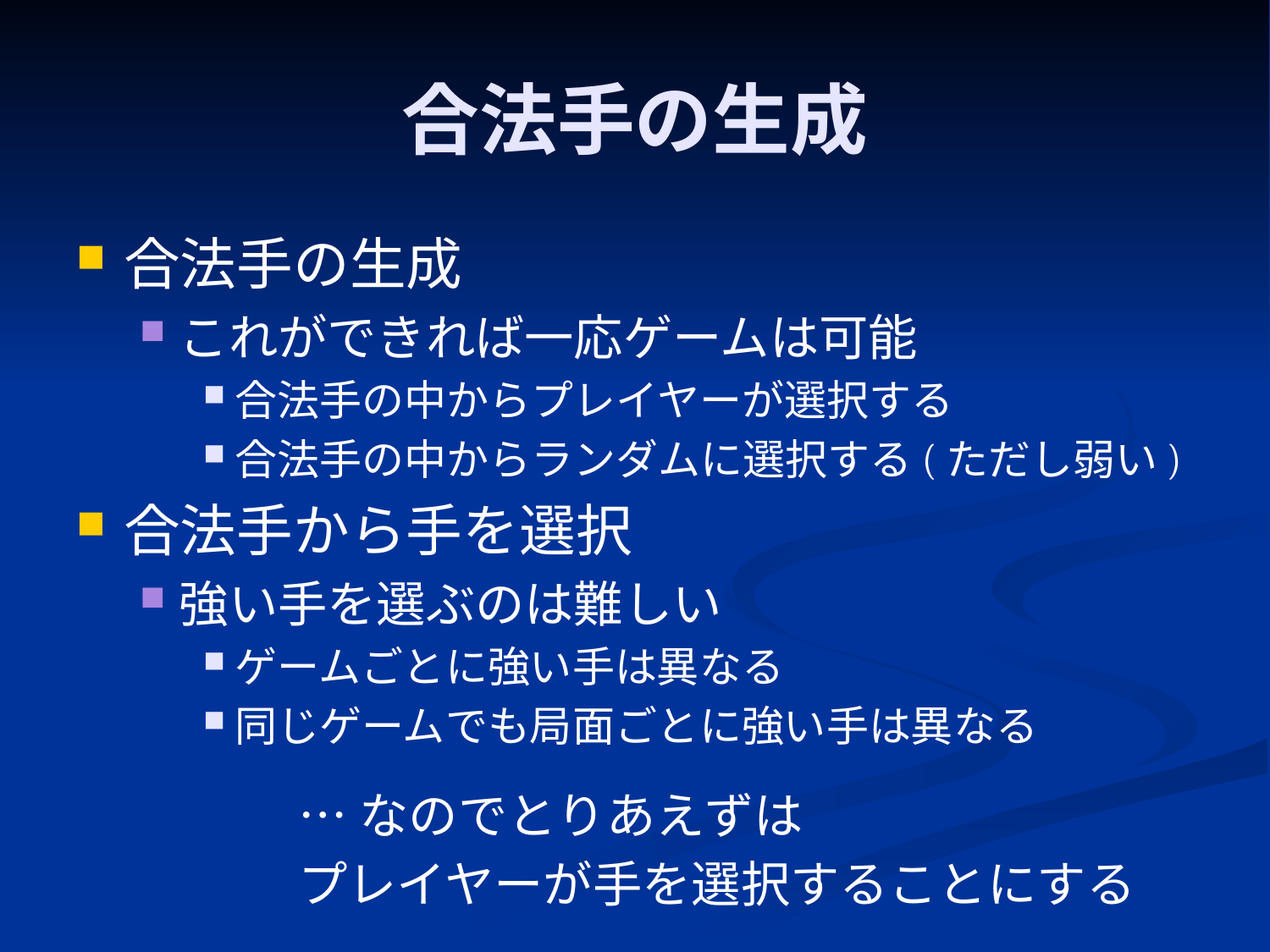

# 合法手の生成
合法手の生成
これができれば一応ゲームは可能
合法手の中からプレイヤーが選択する
合法手の中からランダムに選択する(ただし弱い)
合法手から手を選択
強い手を選ぶのは難しい
ゲームごとに強い手は異なる
同じゲームでも局面ごとに強い手は異なる
…なのでとりあえずは
プレイヤーが手を選択することにする